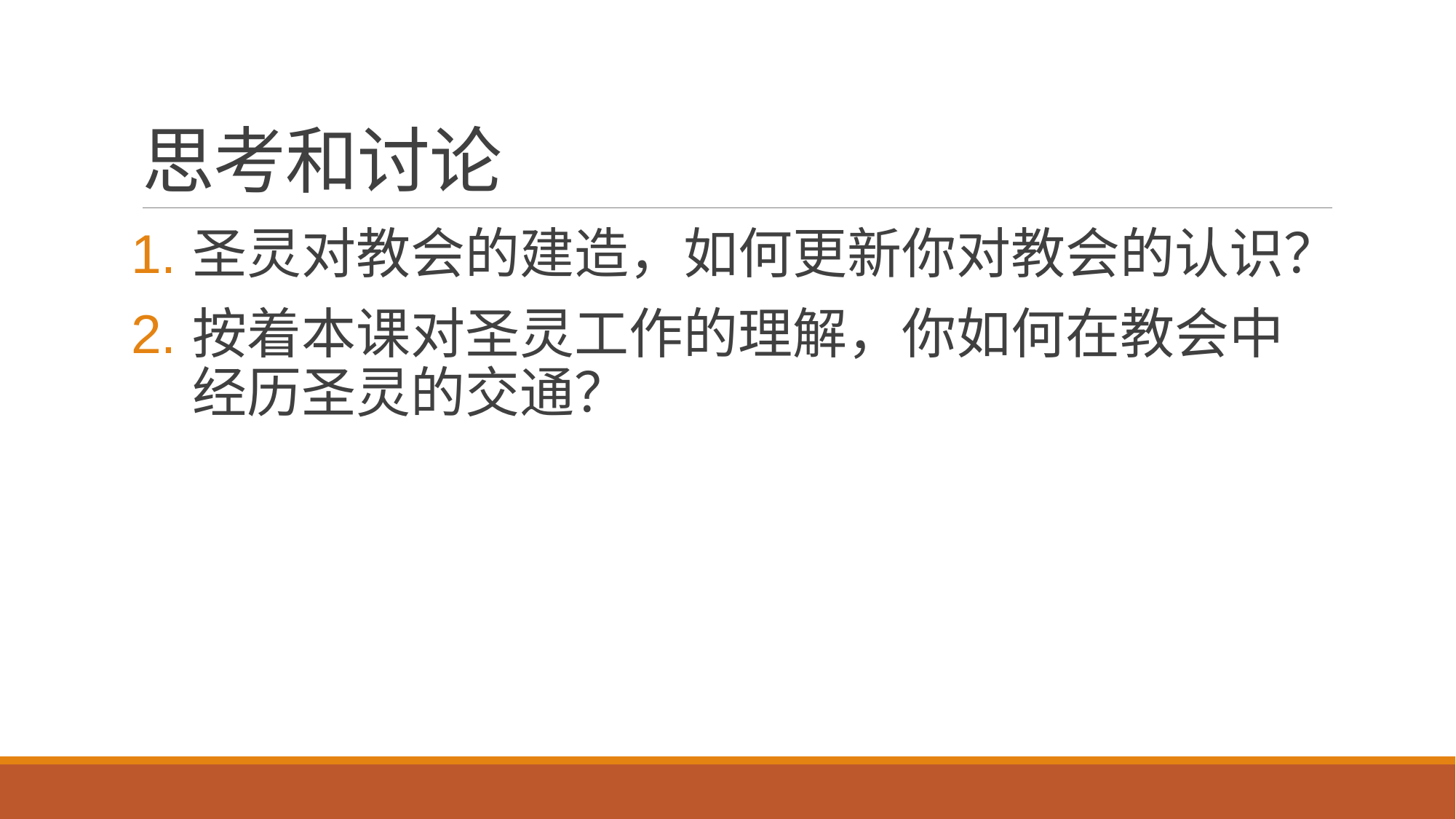

# 思考和讨论
圣灵对教会的建造，如何更新你对教会的认识？
按着本课对圣灵工作的理解，你如何在教会中经历圣灵的交通？